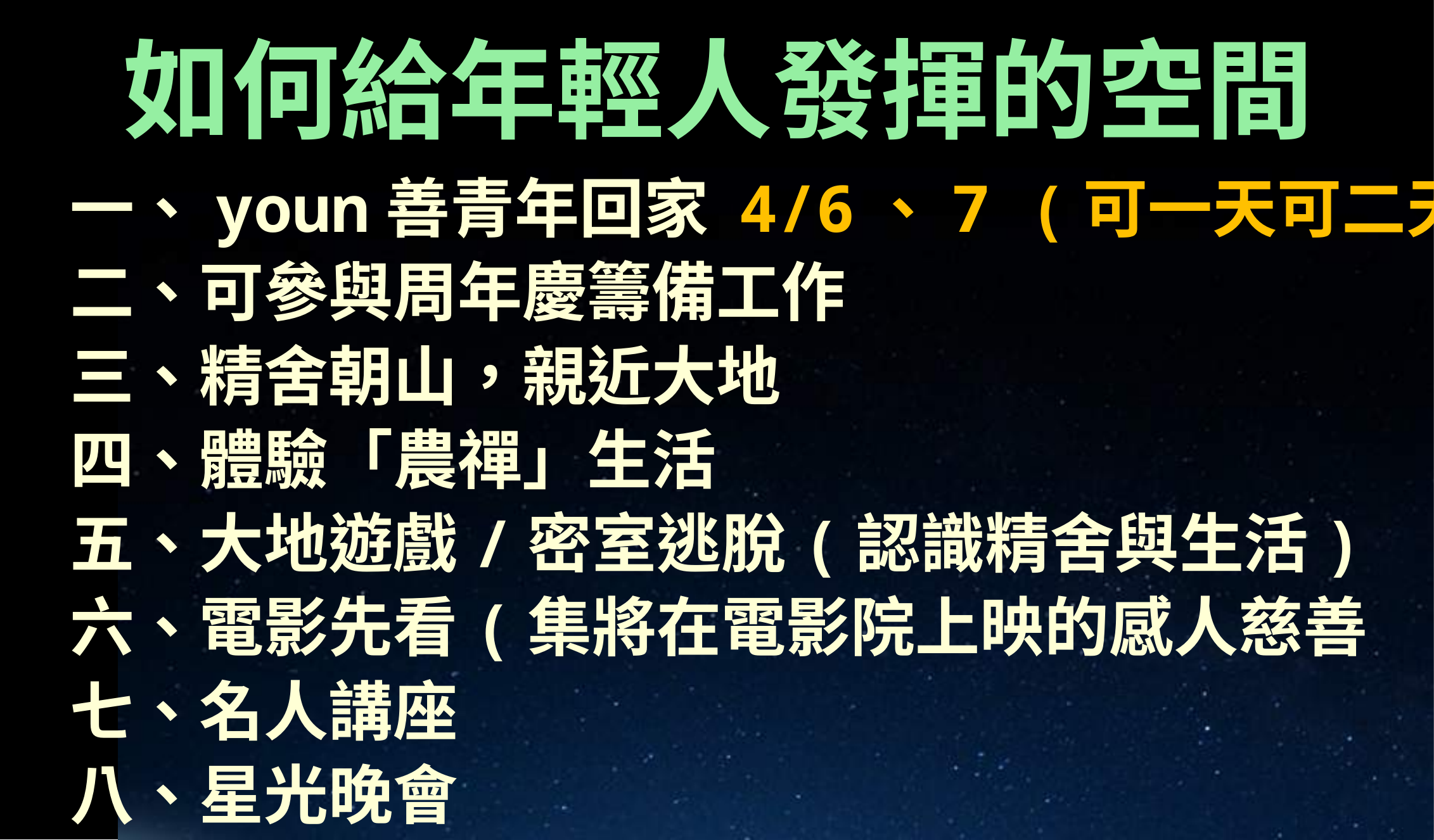

# 如何給年輕人發揮的空間
一、youn善青年回家 4/6、7 (可一天可二天)
二、可參與周年慶籌備工作
三、精舍朝山，親近大地
四、體驗「農禪」生活
五、大地遊戲/密室逃脫(認識精舍與生活)
六、電影先看(集將在電影院上映的感人慈善
七、名人講座
八、星光晚會